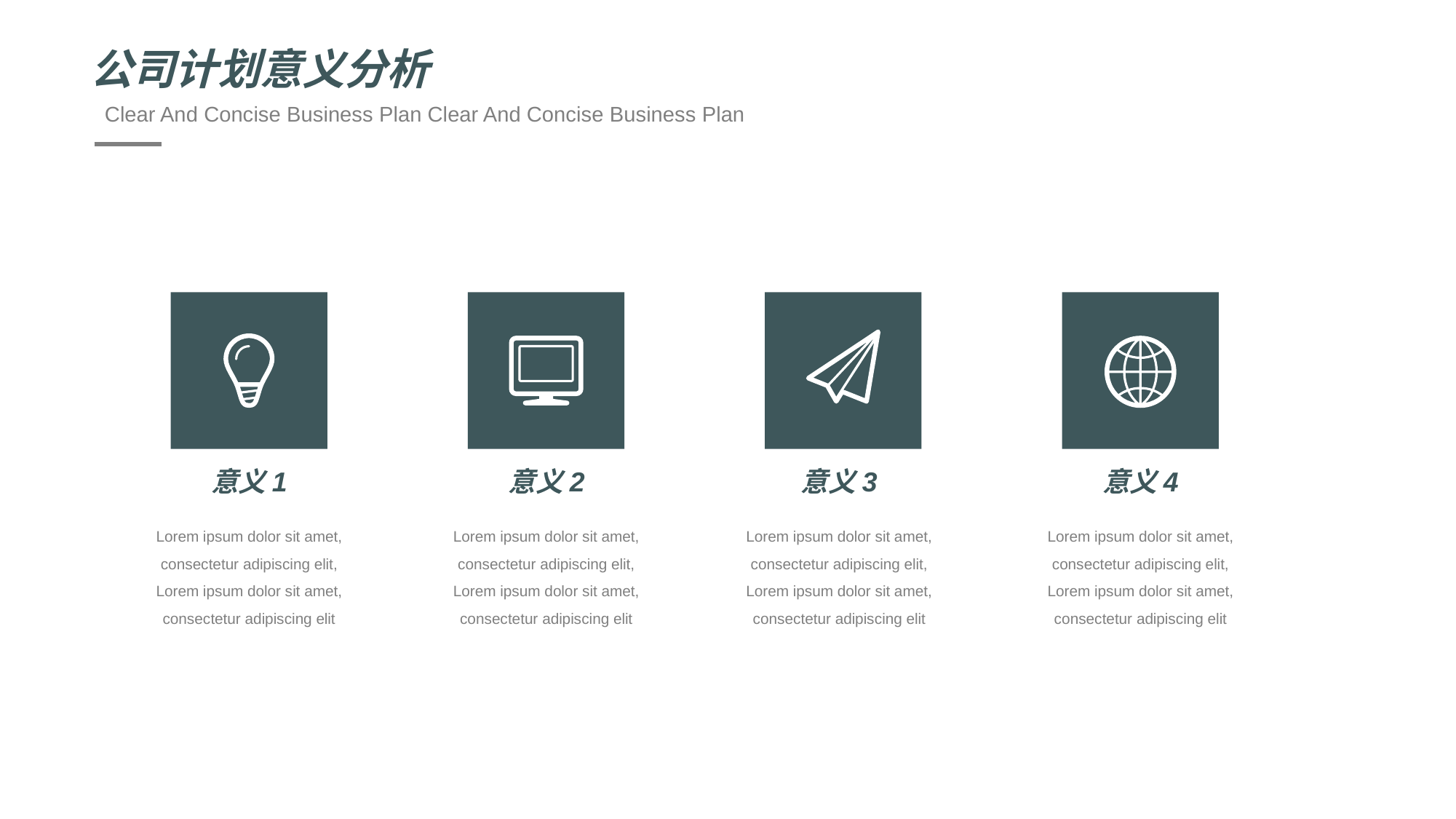

公司计划意义分析
Clear And Concise Business Plan Clear And Concise Business Plan

意义2
意义3
意义4
意义1
Lorem ipsum dolor sit amet, consectetur adipiscing elit, Lorem ipsum dolor sit amet, consectetur adipiscing elit
Lorem ipsum dolor sit amet, consectetur adipiscing elit, Lorem ipsum dolor sit amet, consectetur adipiscing elit
Lorem ipsum dolor sit amet, consectetur adipiscing elit, Lorem ipsum dolor sit amet, consectetur adipiscing elit
Lorem ipsum dolor sit amet, consectetur adipiscing elit, Lorem ipsum dolor sit amet, consectetur adipiscing elit